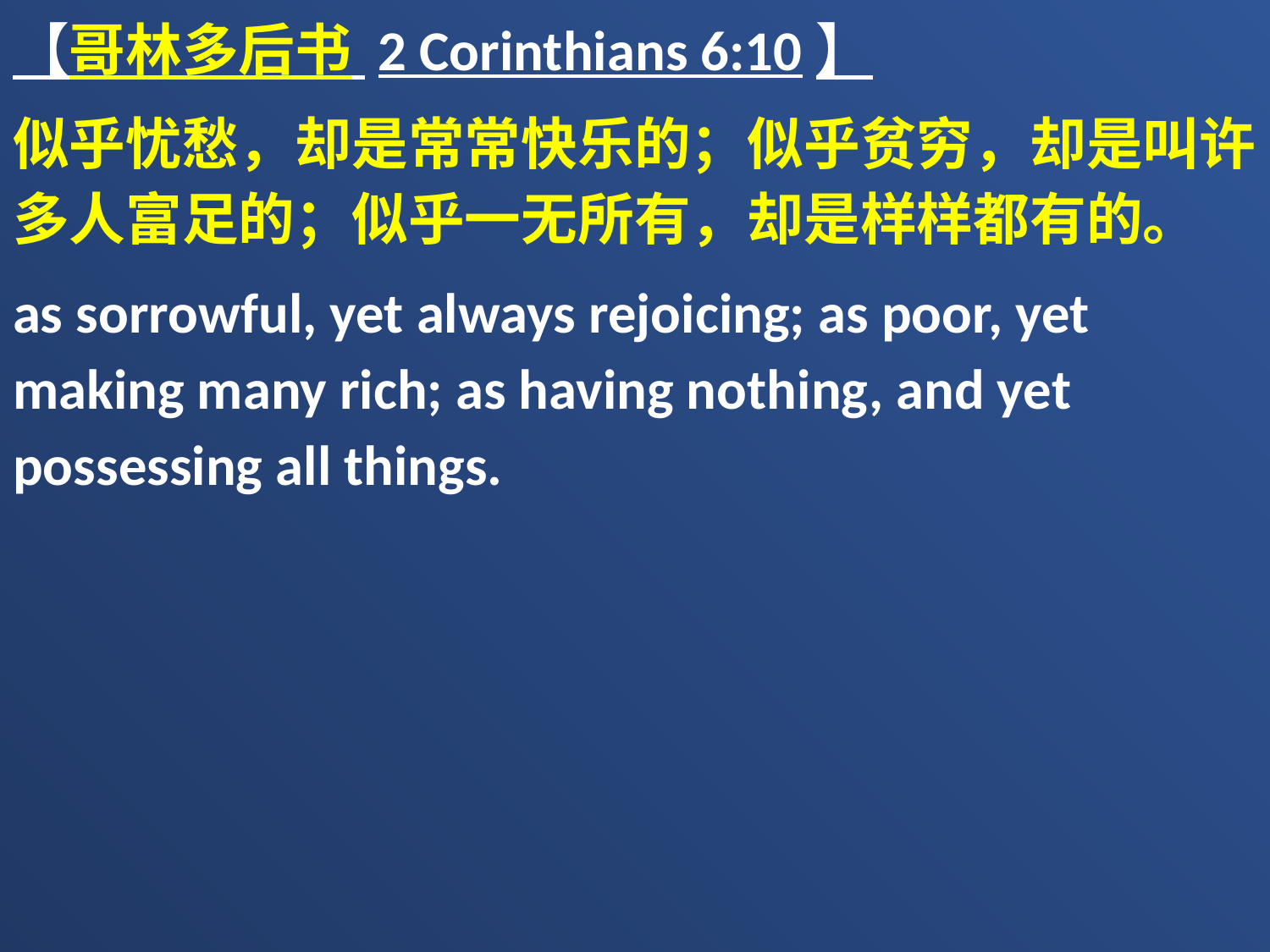

【哥林多后书 2 Corinthians 6:10】
似乎忧愁，却是常常快乐的；似乎贫穷，却是叫许多人富足的；似乎一无所有，却是样样都有的。
as sorrowful, yet always rejoicing; as poor, yet making many rich; as having nothing, and yet possessing all things.